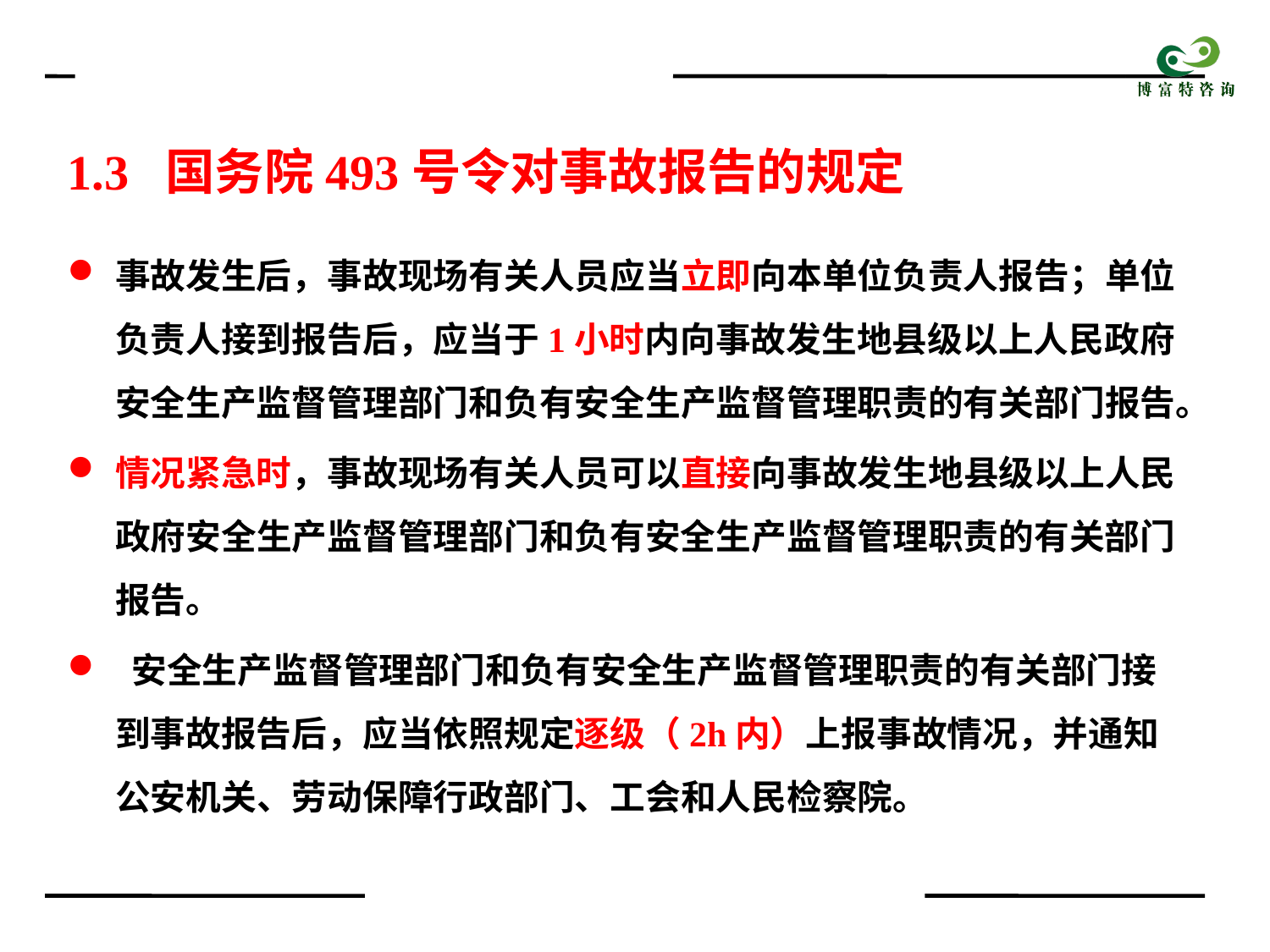

# 1.3  国务院493号令对事故报告的规定
事故发生后，事故现场有关人员应当立即向本单位负责人报告；单位负责人接到报告后，应当于1小时内向事故发生地县级以上人民政府安全生产监督管理部门和负有安全生产监督管理职责的有关部门报告。
情况紧急时，事故现场有关人员可以直接向事故发生地县级以上人民政府安全生产监督管理部门和负有安全生产监督管理职责的有关部门报告。
 安全生产监督管理部门和负有安全生产监督管理职责的有关部门接到事故报告后，应当依照规定逐级（2h内）上报事故情况，并通知公安机关、劳动保障行政部门、工会和人民检察院。